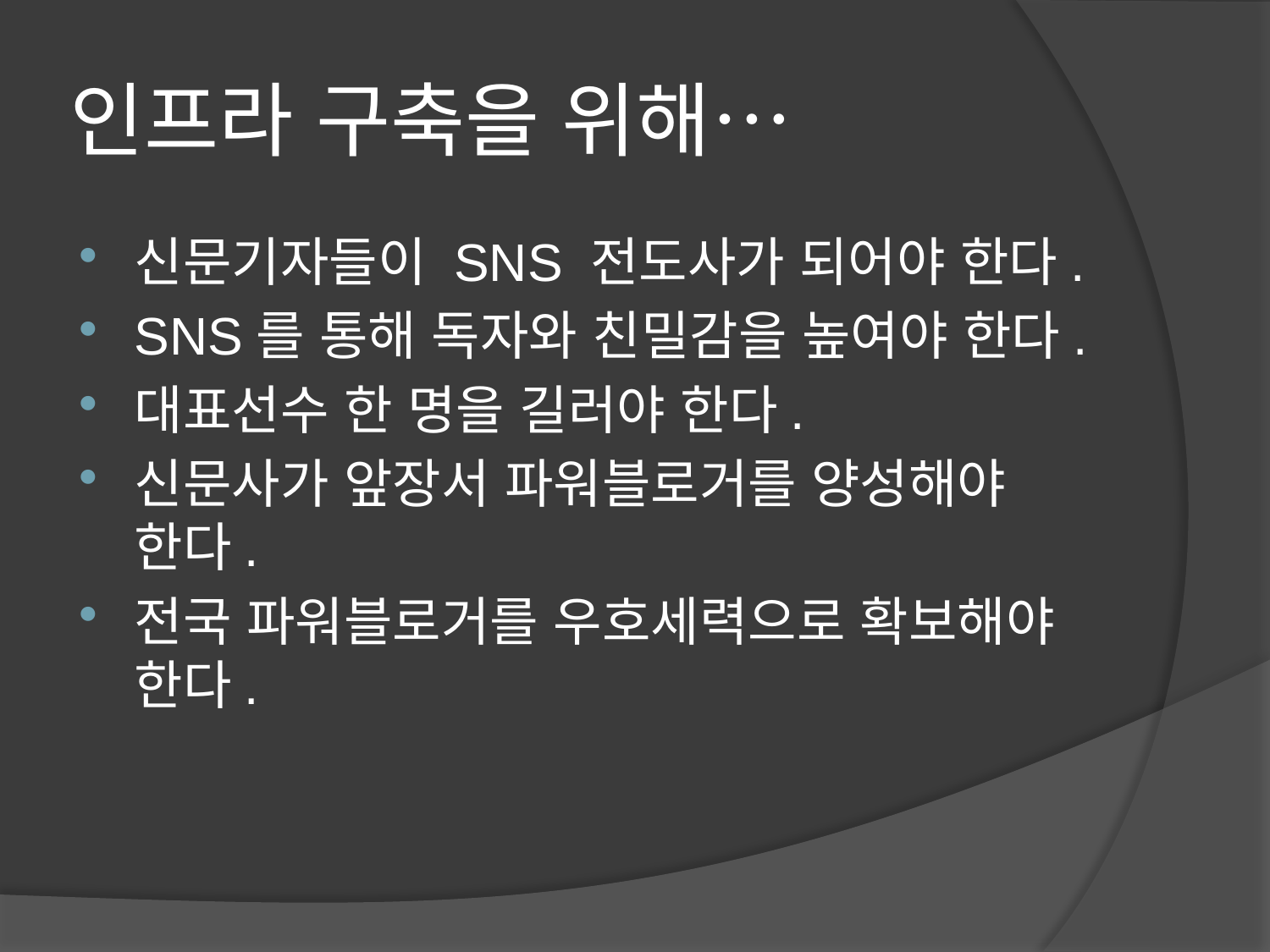

# 인프라 구축을 위해…
신문기자들이 SNS 전도사가 되어야 한다.
SNS를 통해 독자와 친밀감을 높여야 한다.
대표선수 한 명을 길러야 한다.
신문사가 앞장서 파워블로거를 양성해야 한다.
전국 파워블로거를 우호세력으로 확보해야 한다.